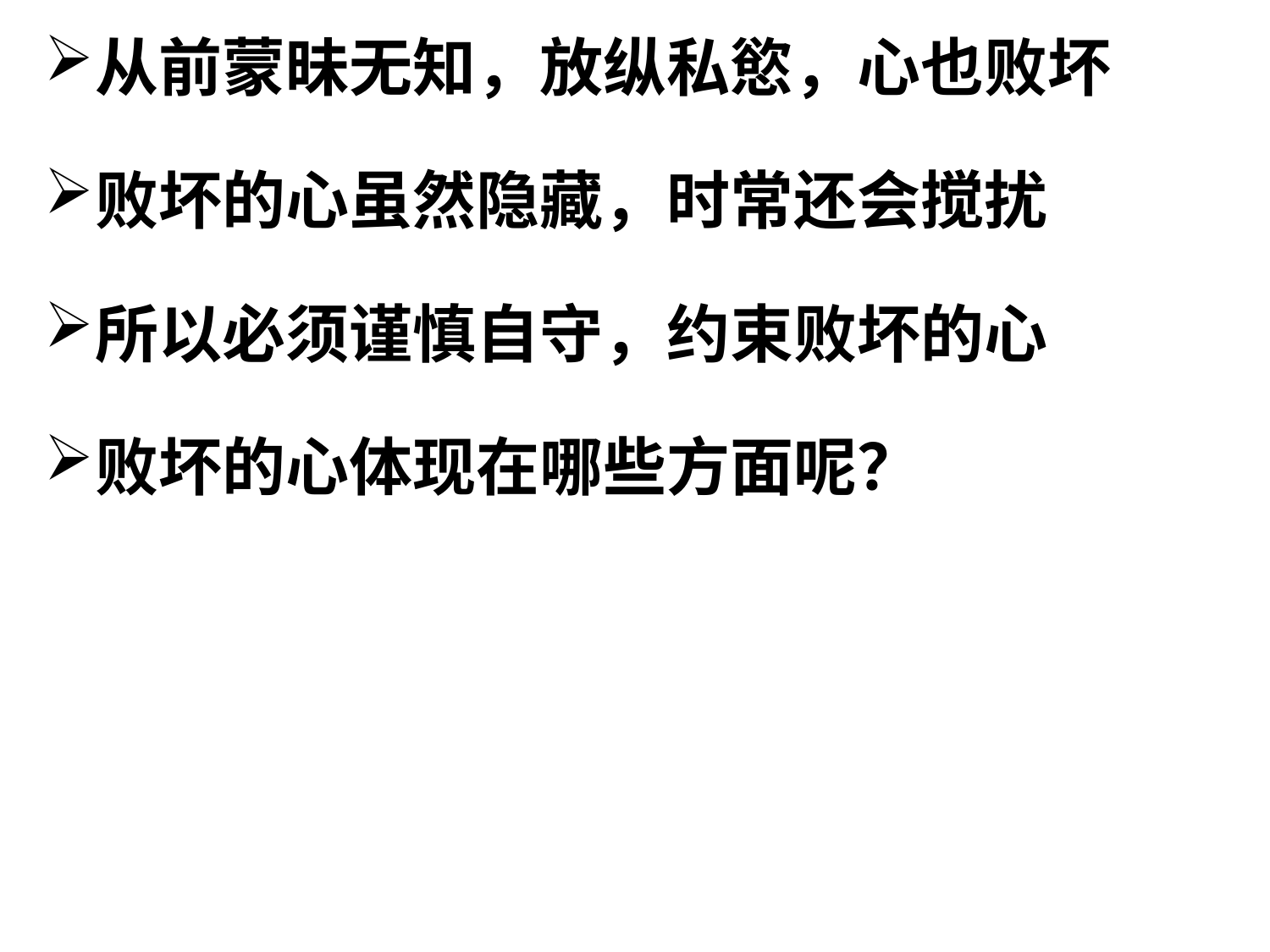

从前蒙昧无知，放纵私慾，心也败坏

败坏的心虽然隐藏，时常还会搅扰

所以必须谨慎自守，约束败坏的心

败坏的心体现在哪些方面呢？